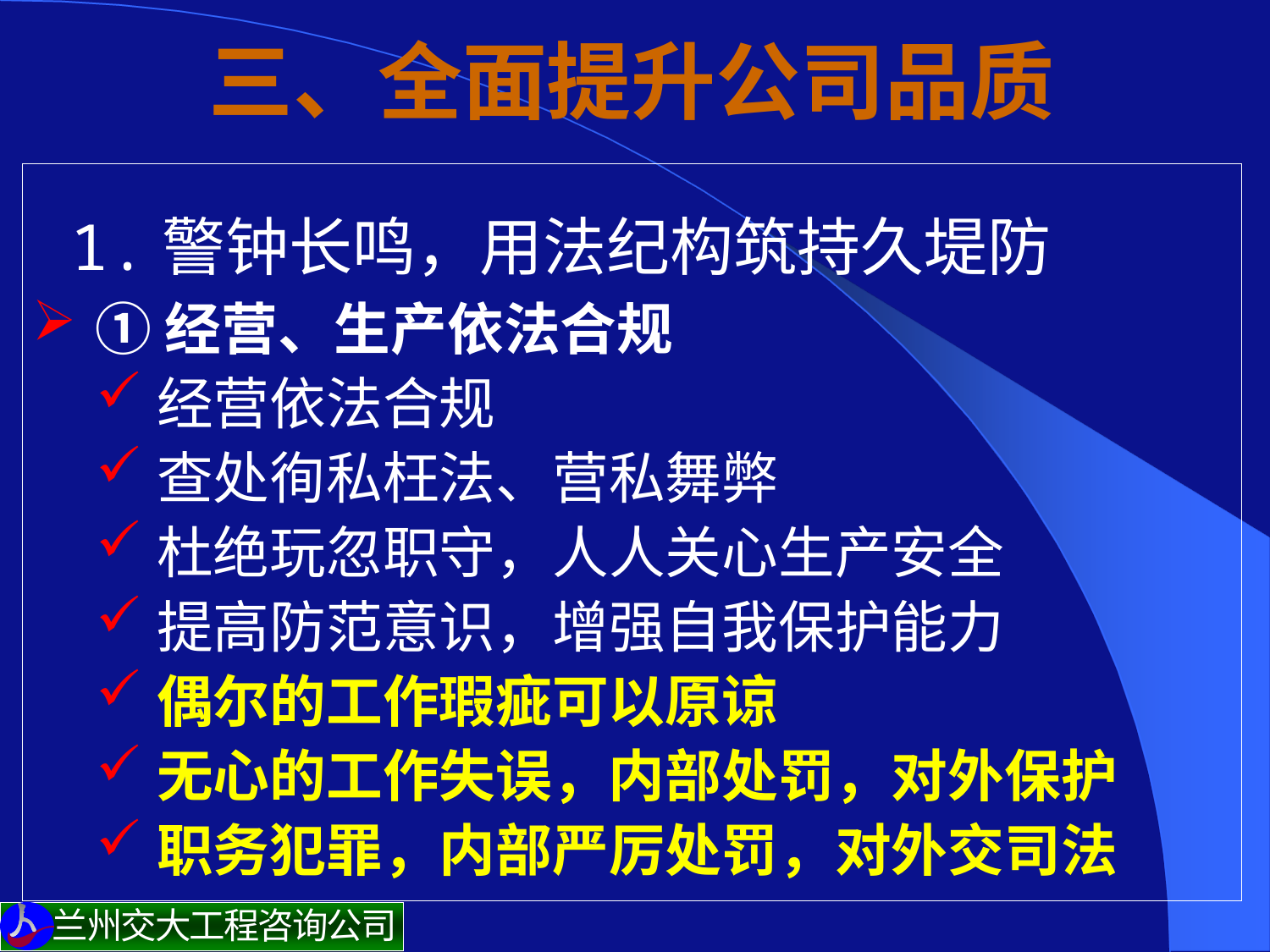

# 三、全面提升公司品质
 1.警钟长鸣，用法纪构筑持久堤防
①经营、生产依法合规
经营依法合规
查处徇私枉法、营私舞弊
杜绝玩忽职守，人人关心生产安全
提高防范意识，增强自我保护能力
偶尔的工作瑕疵可以原谅
无心的工作失误，内部处罚，对外保护
职务犯罪，内部严厉处罚，对外交司法